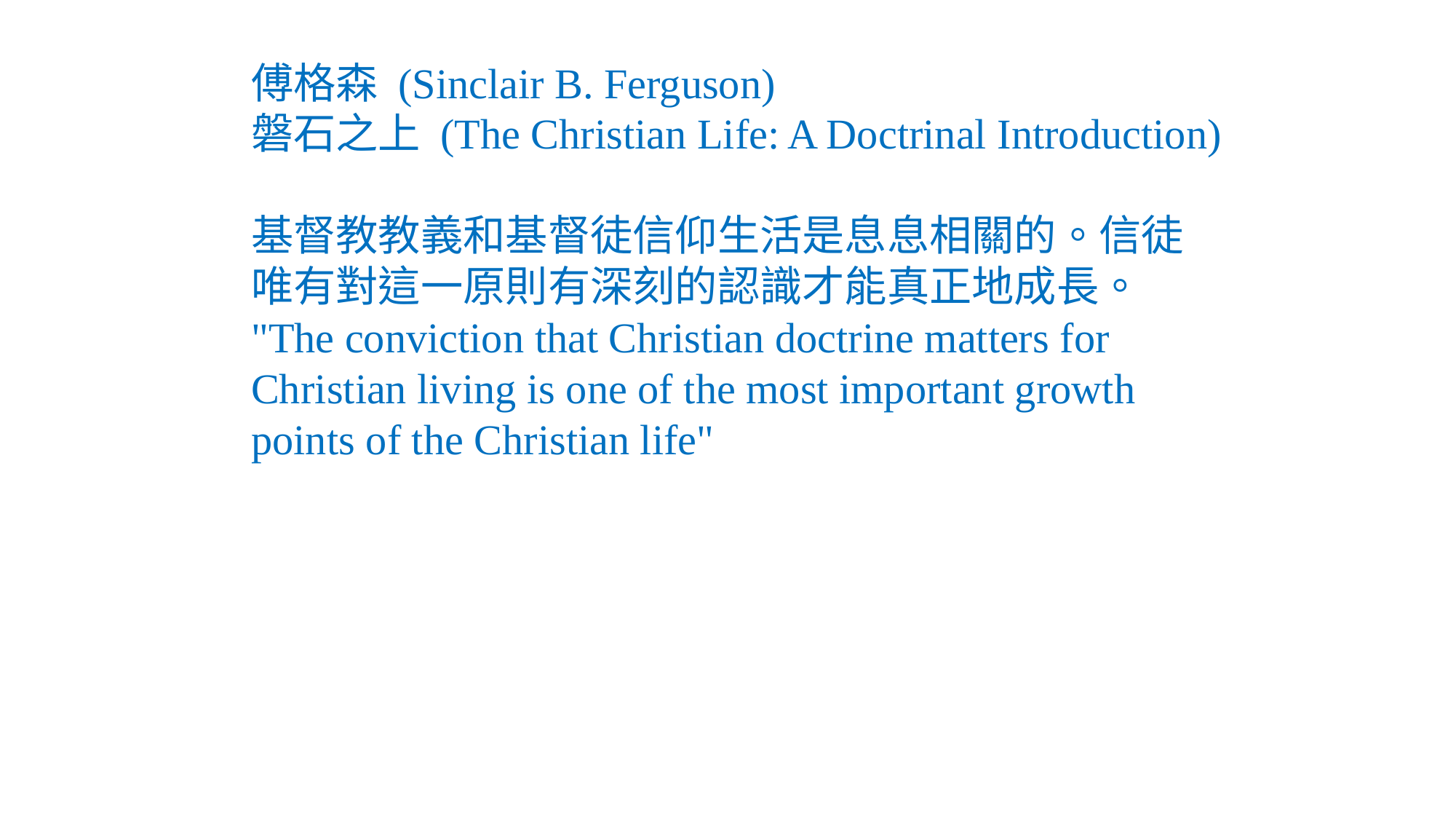

傅格森 (Sinclair B. Ferguson)
磐石之上 (The Christian Life: A Doctrinal Introduction)

基督教教義和基督徒信仰生活是息息相關的。信徒唯有對這一原則有深刻的認識才能真正地成長。
"The conviction that Christian doctrine matters for Christian living is one of the most important growth points of the Christian life"